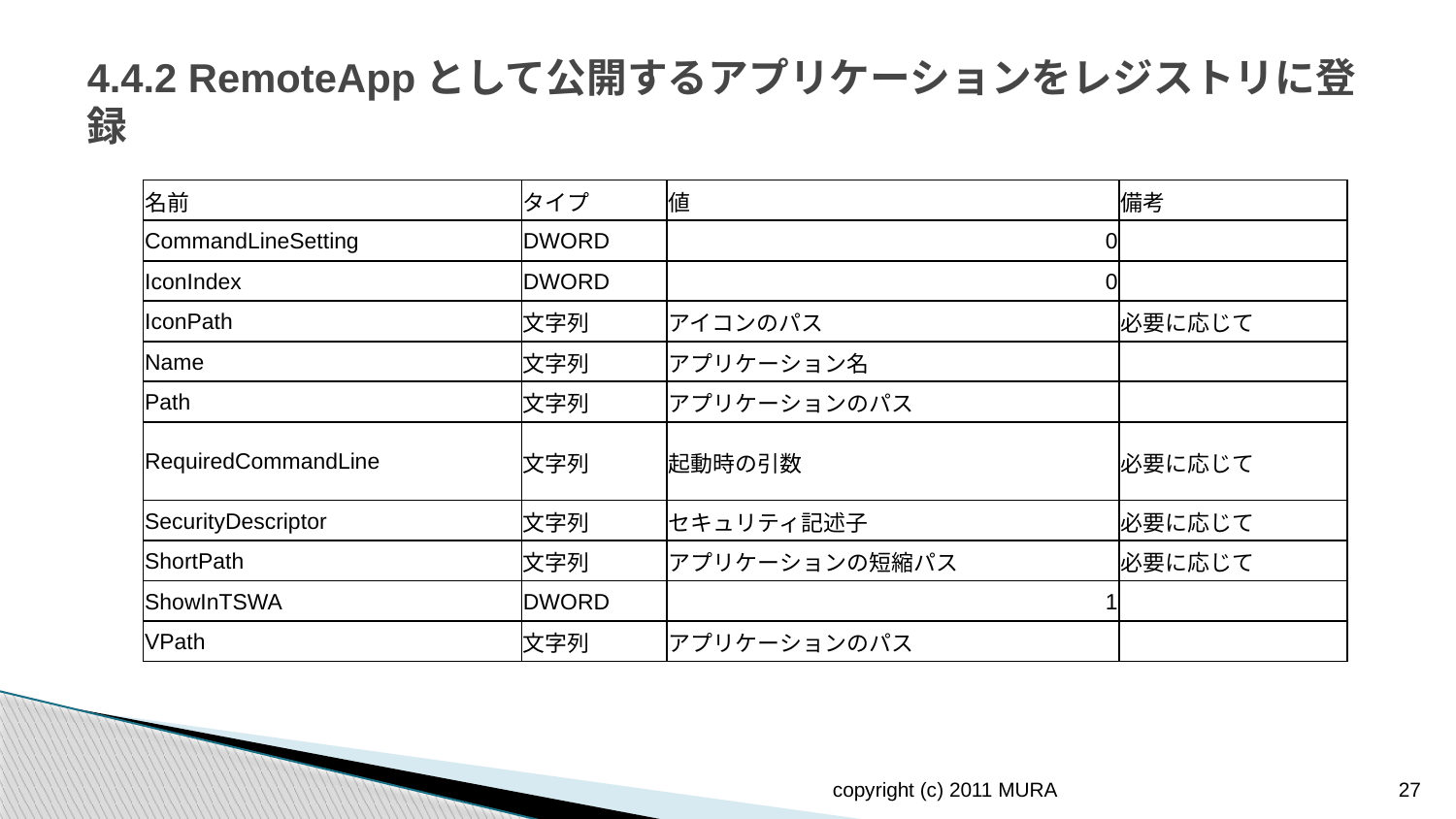

# 4.4.2 RemoteAppとして公開するアプリケーションをレジストリに登録
| 名前 | タイプ | 値 | 備考 |
| --- | --- | --- | --- |
| CommandLineSetting | DWORD | 0 |  |
| IconIndex | DWORD | 0 |  |
| IconPath | 文字列 | アイコンのパス | 必要に応じて |
| Name | 文字列 | アプリケーション名 |  |
| Path | 文字列 | アプリケーションのパス |  |
| RequiredCommandLine | 文字列 | 起動時の引数 | 必要に応じて |
| SecurityDescriptor | 文字列 | セキュリティ記述子 | 必要に応じて |
| ShortPath | 文字列 | アプリケーションの短縮パス | 必要に応じて |
| ShowInTSWA | DWORD | 1 |  |
| VPath | 文字列 | アプリケーションのパス |  |
copyright (c) 2011 MURA
27